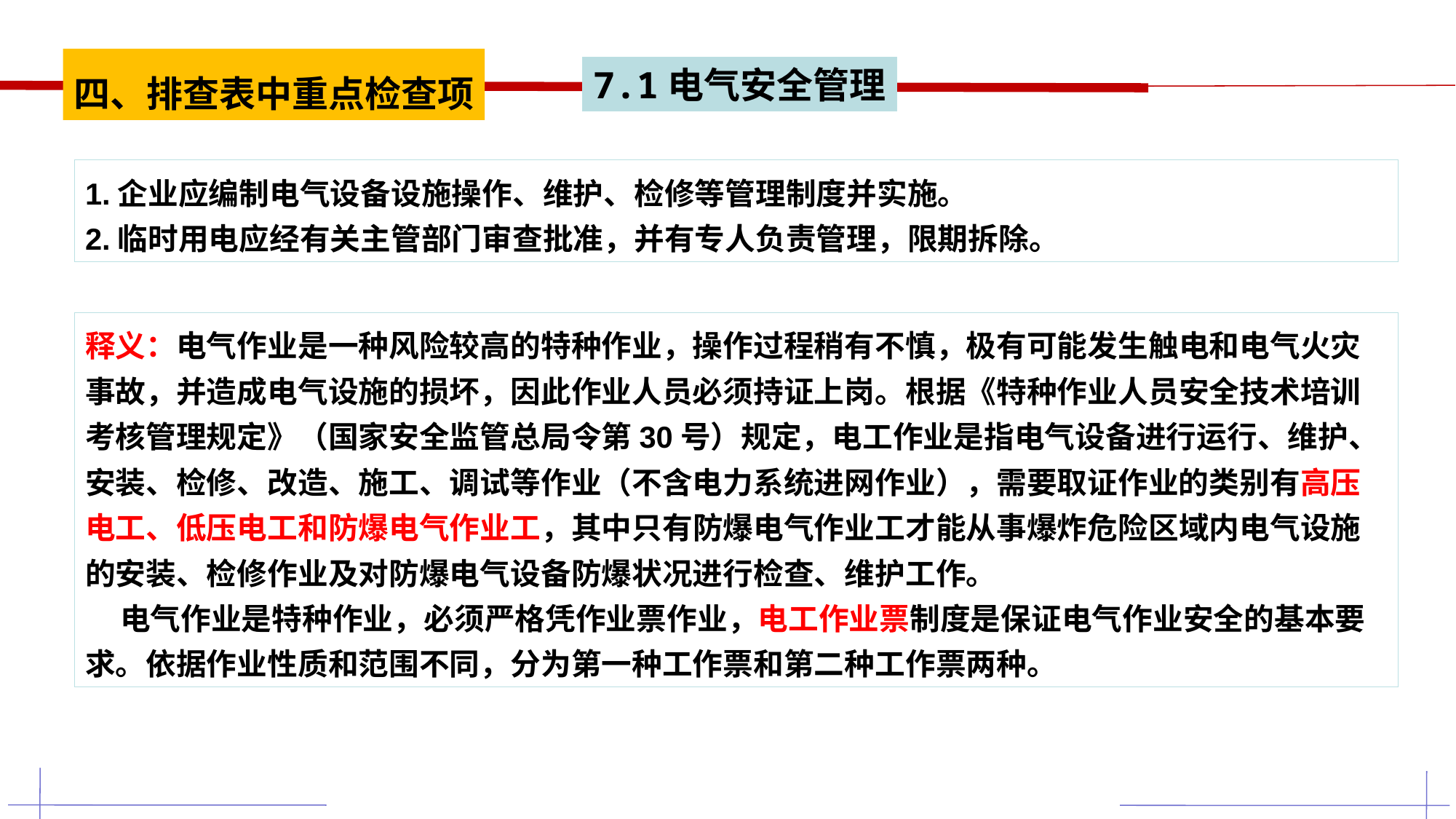

四、排查表中重点检查项
7.1电气安全管理
1.企业应编制电气设备设施操作、维护、检修等管理制度并实施。
2.临时用电应经有关主管部门审查批准，并有专人负责管理，限期拆除。
释义：电气作业是一种风险较高的特种作业，操作过程稍有不慎，极有可能发生触电和电气火灾事故，并造成电气设施的损坏，因此作业人员必须持证上岗。根据《特种作业人员安全技术培训考核管理规定》（国家安全监管总局令第30号）规定，电工作业是指电气设备进行运行、维护、安装、检修、改造、施工、调试等作业（不含电力系统进网作业），需要取证作业的类别有高压电工、低压电工和防爆电气作业工，其中只有防爆电气作业工才能从事爆炸危险区域内电气设施的安装、检修作业及对防爆电气设备防爆状况进行检查、维护工作。
    电气作业是特种作业，必须严格凭作业票作业，电工作业票制度是保证电气作业安全的基本要求。依据作业性质和范围不同，分为第一种工作票和第二种工作票两种。
108